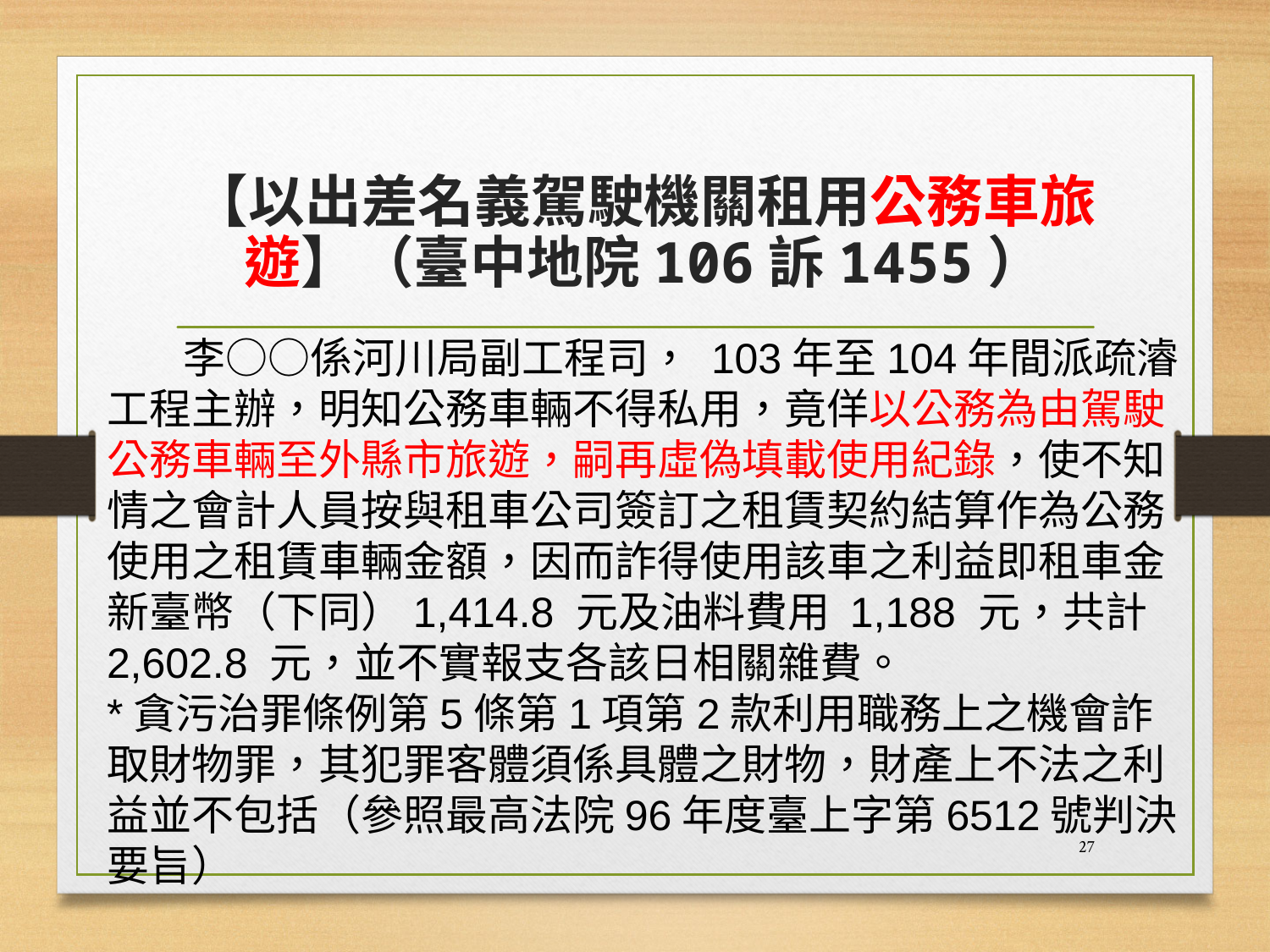

# 【以出差名義駕駛機關租用公務車旅遊】（臺中地院106訴1455）
       李○○係河川局副工程司， 103年至104年間派疏濬工程主辦，明知公務車輛不得私用，竟佯以公務為由駕駛公務車輛至外縣市旅遊，嗣再虛偽填載使用紀錄，使不知情之會計人員按與租車公司簽訂之租賃契約結算作為公務使用之租賃車輛金額，因而詐得使用該車之利益即租車金新臺幣（下同）1,414.8 元及油料費用 1,188 元，共計 2,602.8 元，並不實報支各該日相關雜費。
*貪污治罪條例第5條第1項第2款利用職務上之機會詐取財物罪，其犯罪客體須係具體之財物，財產上不法之利益並不包括（參照最高法院96年度臺上字第6512號判決要旨）

27